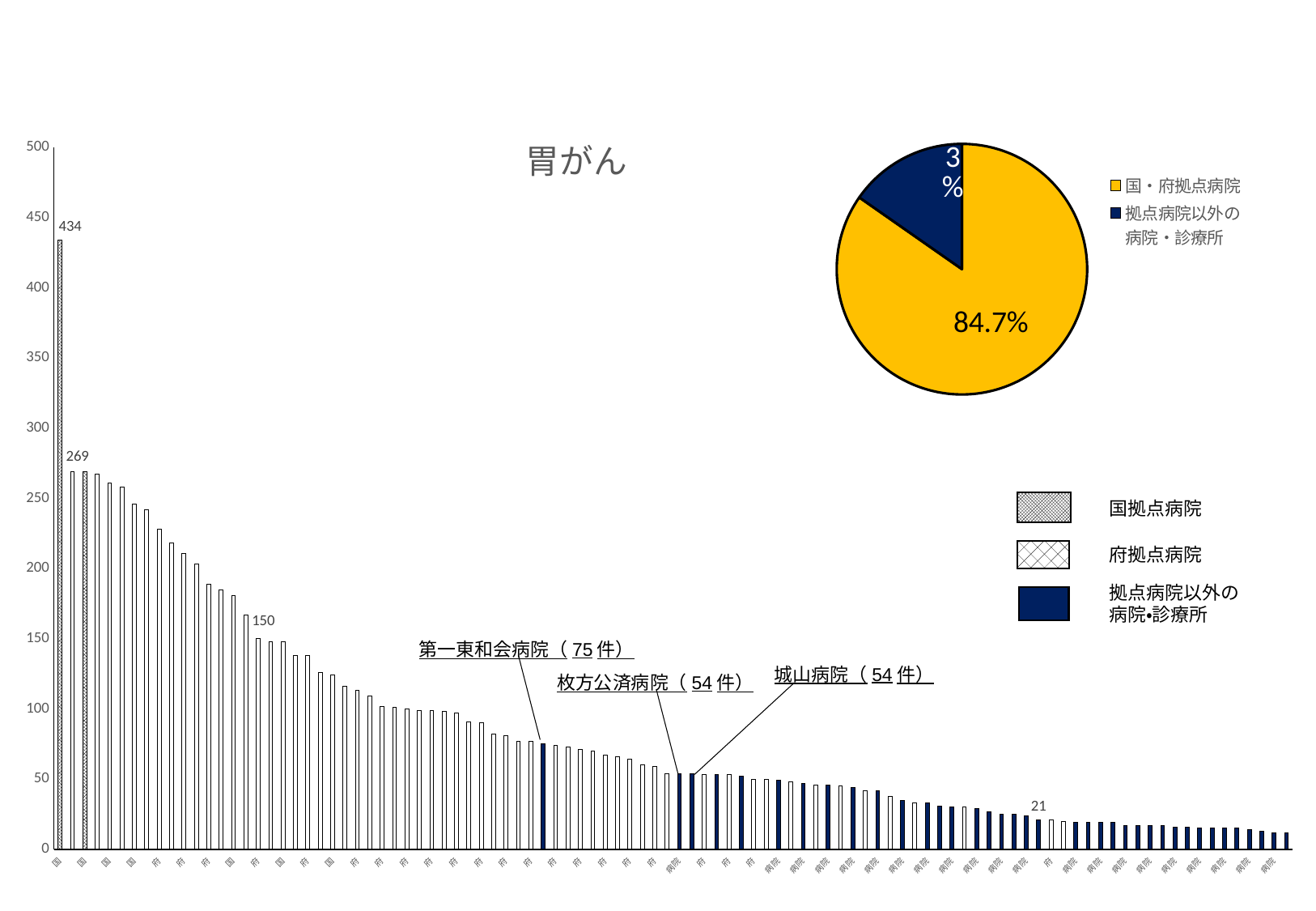

### Chart: 胃がん

| Category |  |
|---|---|
| 国 | 434.0 |
| 国 | 269.0 |
| 国 | 269.0 |
| 国 | 267.0 |
| 国 | 261.0 |
| 国 | 258.0 |
| 国 | 246.0 |
| 府 | 242.0 |
| 府 | 228.0 |
| 国 | 218.0 |
| 府 | 211.0 |
| 国 | 203.0 |
| 府 | 189.0 |
| 国 | 185.0 |
| 国 | 181.0 |
| 国 | 167.0 |
| 府 | 150.0 |
| 府 | 148.0 |
| 国 | 148.0 |
| 府 | 138.0 |
| 府 | 138.0 |
| 国 | 126.0 |
| 国 | 124.0 |
| 国 | 116.0 |
| 府 | 113.0 |
| 府 | 109.0 |
| 府 | 102.0 |
| 府 | 101.0 |
| 府 | 100.0 |
| 府 | 99.0 |
| 府 | 99.0 |
| 府 | 98.0 |
| 府 | 97.0 |
| 国 | 91.0 |
| 府 | 90.0 |
| 府 | 82.0 |
| 府 | 81.0 |
| 府 | 77.0 |
| 府 | 77.0 |
| 病院 | 75.0 |
| 府 | 74.0 |
| 府 | 73.0 |
| 府 | 71.0 |
| 府 | 70.0 |
| 府 | 67.0 |
| 府 | 66.0 |
| 府 | 64.0 |
| 府 | 60.0 |
| 府 | 59.0 |
| 府 | 54.0 |
| 病院 | 54.0 |
| 病院 | 54.0 |
| 府 | 53.0 |
| 病院 | 53.0 |
| 府 | 53.0 |
| 病院 | 52.0 |
| 府 | 50.0 |
| 府 | 50.0 |
| 病院 | 49.0 |
| 府 | 48.0 |
| 病院 | 47.0 |
| 府 | 46.0 |
| 病院 | 46.0 |
| 府 | 45.0 |
| 病院 | 44.0 |
| 府 | 42.0 |
| 病院 | 42.0 |
| 府 | 38.0 |
| 病院 | 35.0 |
| 府 | 33.0 |
| 病院 | 33.0 |
| 病院 | 31.0 |
| 病院 | 30.0 |
| 府 | 30.0 |
| 病院 | 29.0 |
| 病院 | 27.0 |
| 病院 | 25.0 |
| 病院 | 25.0 |
| 病院 | 24.0 |
| 病院 | 21.0 |
| 府 | 21.0 |
| 府 | 20.0 |
| 病院 | 19.0 |
| 病院 | 19.0 |
| 病院 | 19.0 |
| 病院 | 19.0 |
| 病院 | 17.0 |
| 病院 | 17.0 |
| 病院 | 17.0 |
| 病院 | 17.0 |
| 病院 | 16.0 |
| 病院 | 16.0 |
| 病院 | 15.0 |
| 病院 | 15.0 |
| 病院 | 15.0 |
| 病院 | 15.0 |
| 病院 | 14.0 |
| 診療所 | 13.0 |
| 病院 | 12.0 |
| 病院 | 12.0 |

### Chart

| Category |  |
|---|---|
| 国・府拠点病院 | 7520.0 |
| 拠点病院以外の病院・診療所 | 1358.0 |
国拠点病院

府拠点病院

拠点病院以外の
病院・診療所

第一東和会病院（75件）
城山病院（54件）
枚方公済病院（54件）